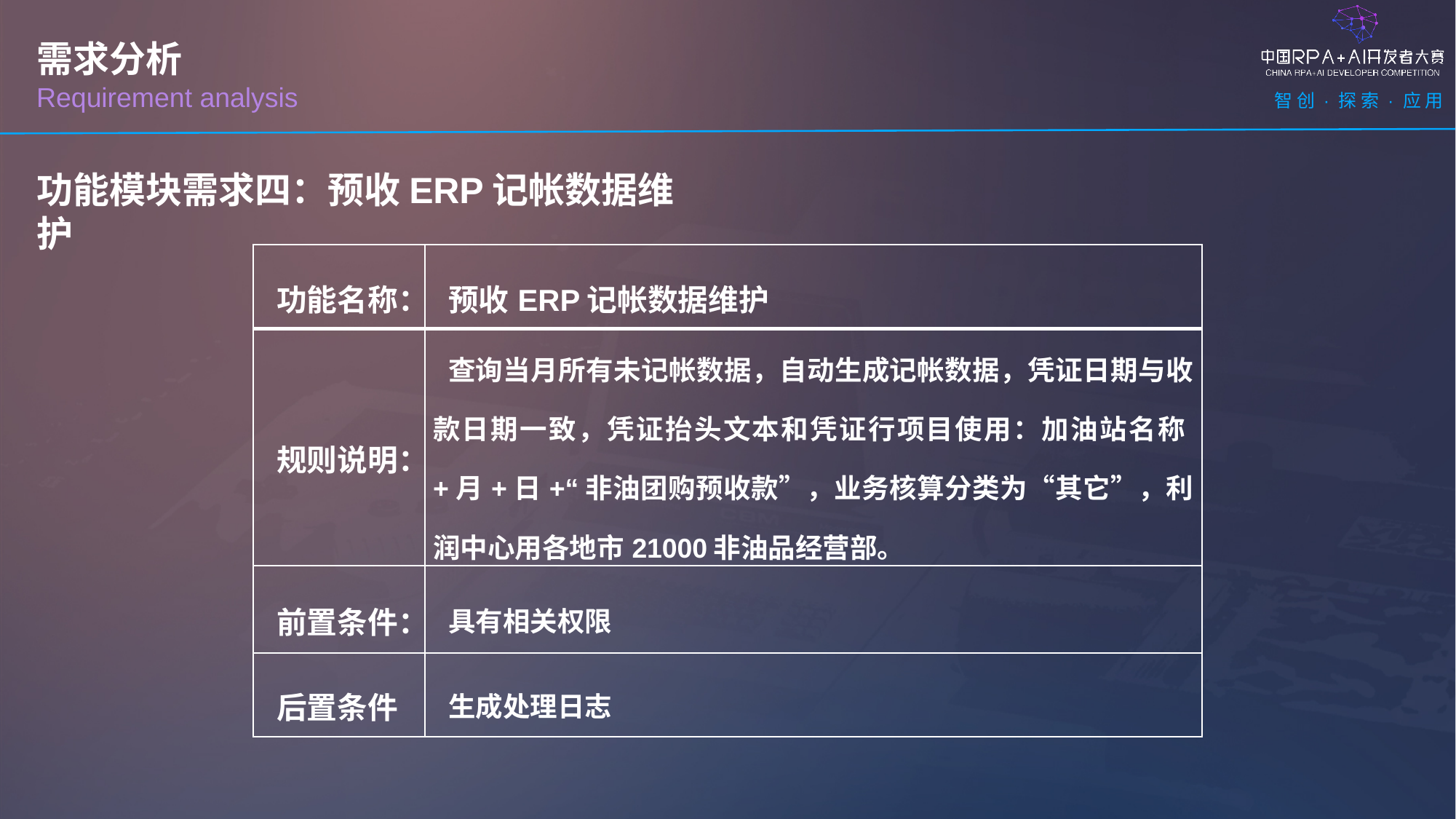

需求分析
Requirement analysis
功能模块需求四：预收ERP记帐数据维护

| 功能名称： | 预收ERP记帐数据维护 |
| --- | --- |
| 规则说明： | 查询当月所有未记帐数据，自动生成记帐数据，凭证日期与收款日期一致，凭证抬头文本和凭证行项目使用：加油站名称+月+日+“非油团购预收款”，业务核算分类为“其它”，利润中心用各地市21000非油品经营部。 |
| 前置条件： | 具有相关权限 |
| 后置条件 | 生成处理日志 |